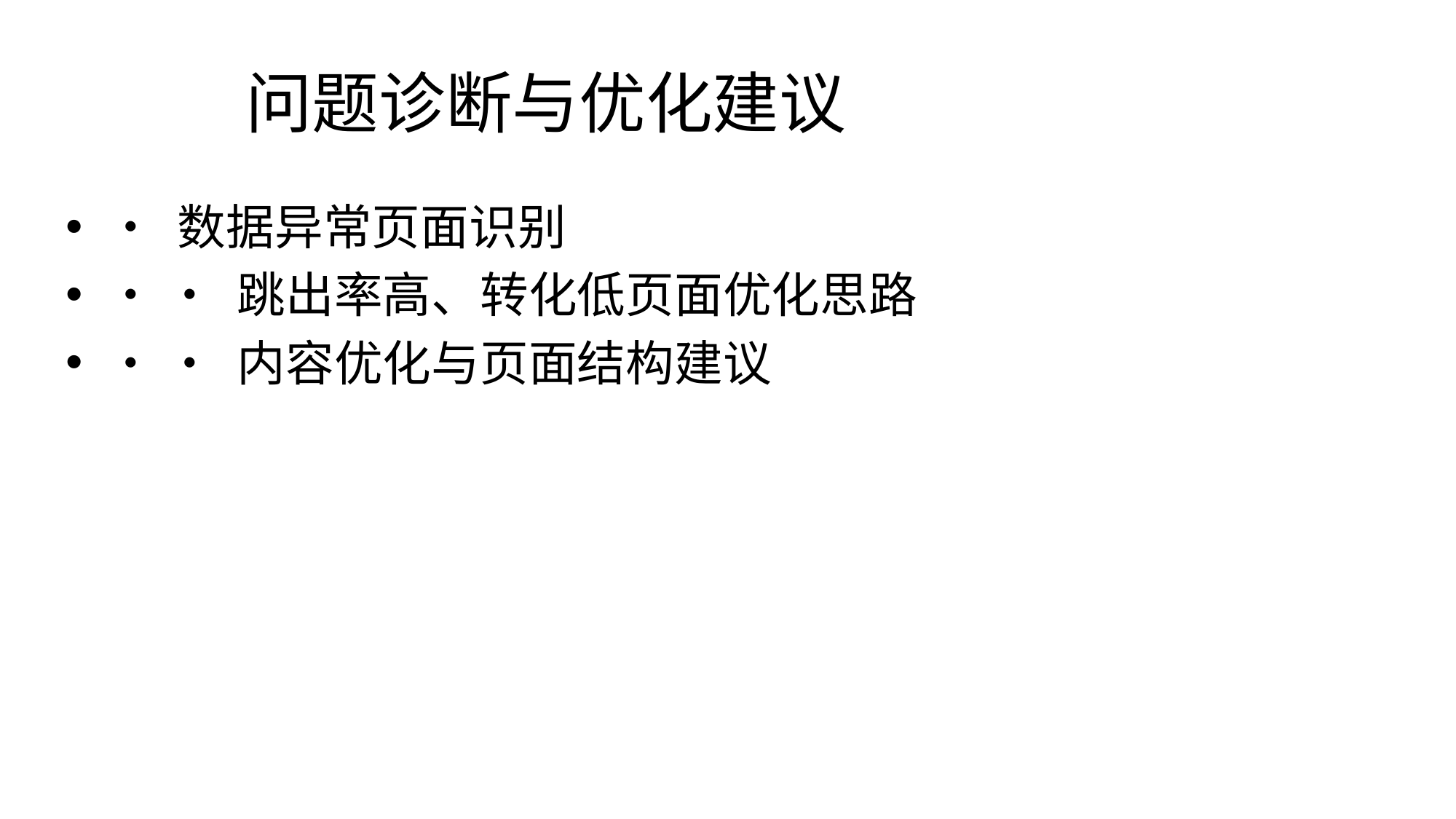

# 问题诊断与优化建议
• 数据异常页面识别
• • 跳出率高、转化低页面优化思路
• • 内容优化与页面结构建议